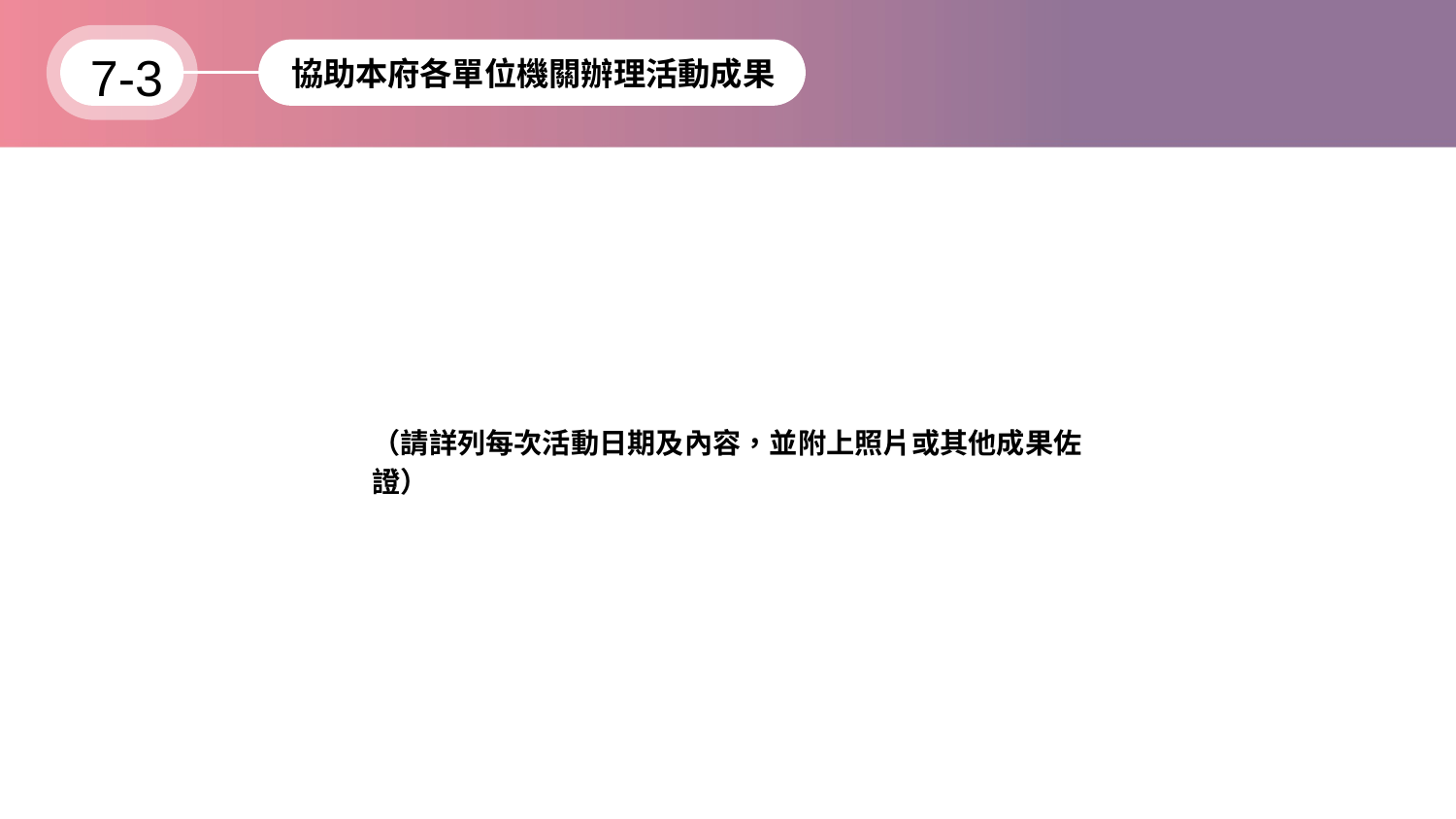

7-3

協助本府各單位機關辦理活動成果

（請詳列每次活動日期及內容，並附上照片或其他成果佐證）